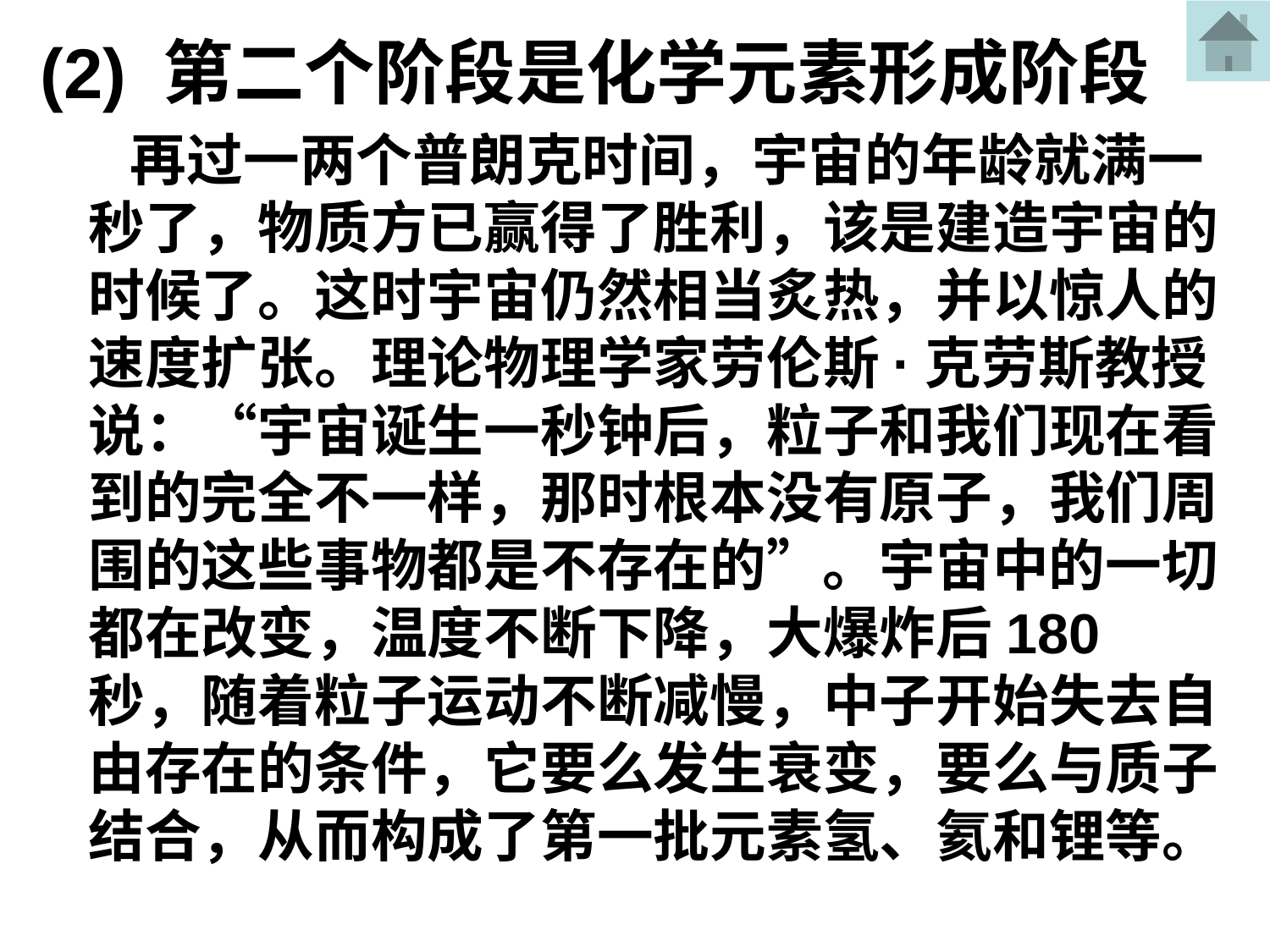

(2) 第二个阶段是化学元素形成阶段
      再过一两个普朗克时间，宇宙的年龄就满一秒了，物质方已赢得了胜利，该是建造宇宙的时候了。这时宇宙仍然相当炙热，并以惊人的速度扩张。理论物理学家劳伦斯·克劳斯教授说：“宇宙诞生一秒钟后，粒子和我们现在看到的完全不一样，那时根本没有原子，我们周围的这些事物都是不存在的”。宇宙中的一切都在改变，温度不断下降，大爆炸后180秒，随着粒子运动不断减慢，中子开始失去自由存在的条件，它要么发生衰变，要么与质子结合，从而构成了第一批元素氢、氦和锂等。